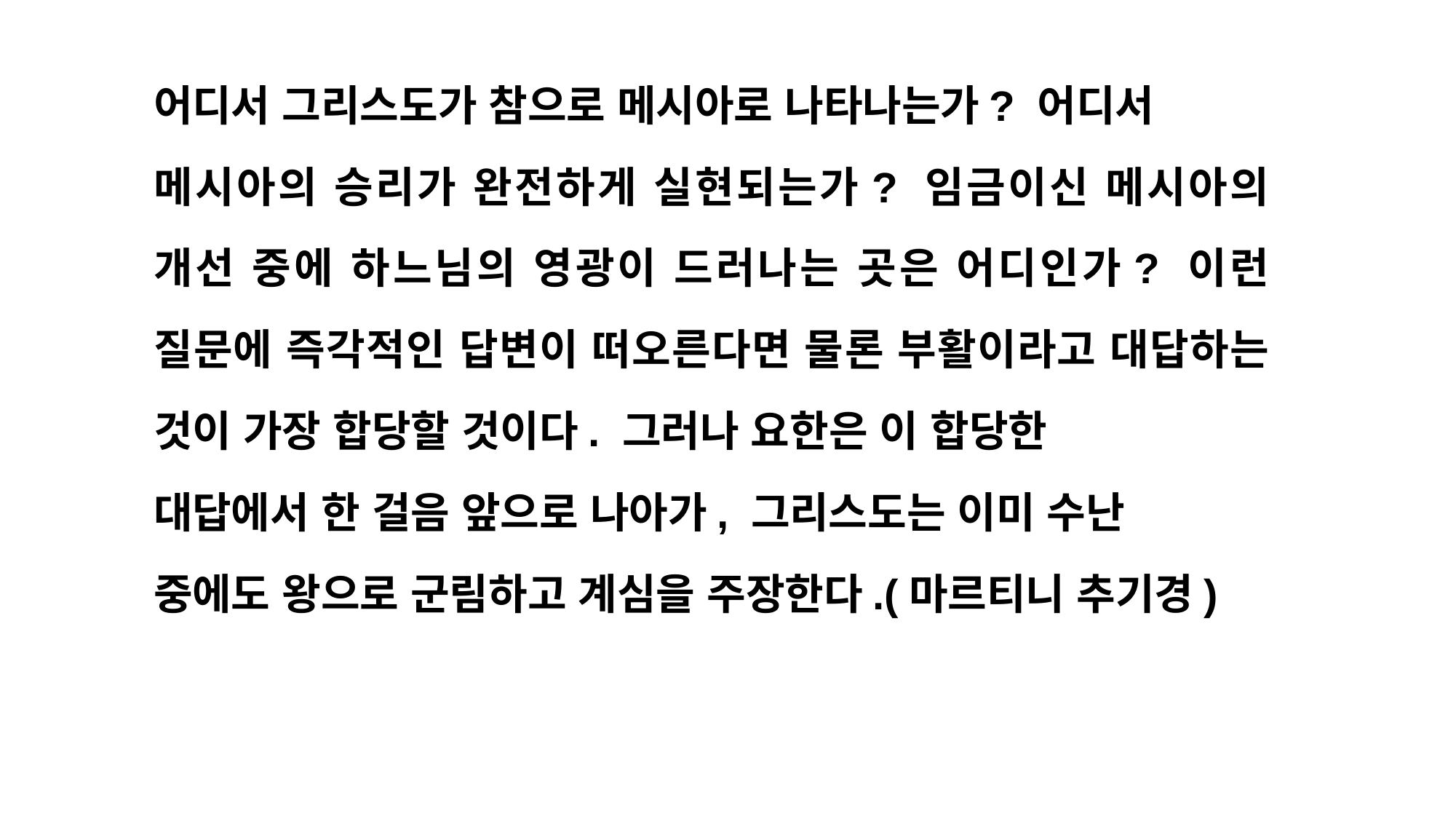

어디서 그리스도가 참으로 메시아로 나타나는가? 어디서
메시아의 승리가 완전하게 실현되는가? 임금이신 메시아의 개선 중에 하느님의 영광이 드러나는 곳은 어디인가? 이런 질문에 즉각적인 답변이 떠오른다면 물론 부활이라고 대답하는 것이 가장 합당할 것이다. 그러나 요한은 이 합당한
대답에서 한 걸음 앞으로 나아가, 그리스도는 이미 수난
중에도 왕으로 군림하고 계심을 주장한다.(마르티니 추기경)